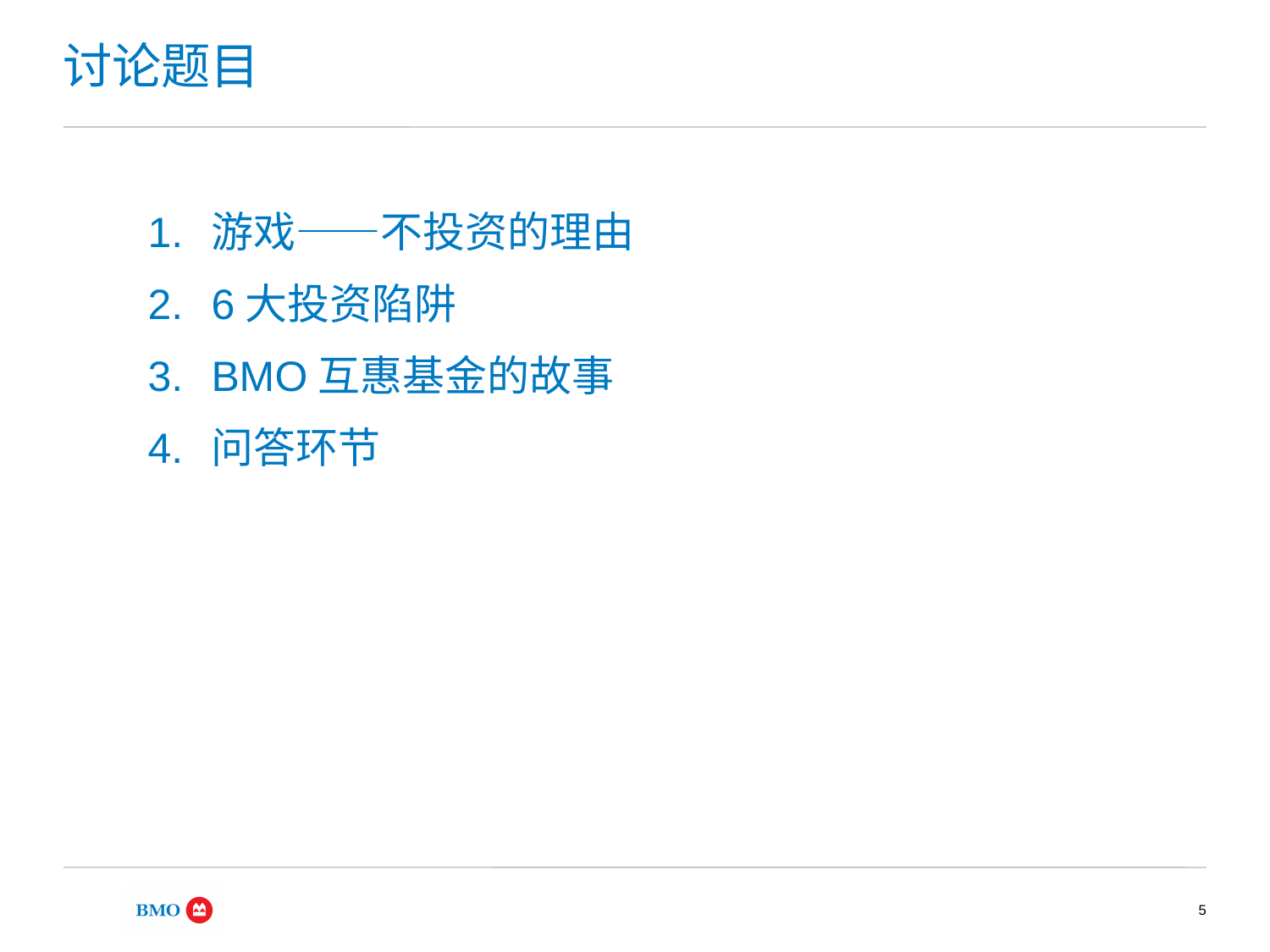

讨论题目
游戏——不投资的理由
6大投资陷阱
BMO互惠基金的故事
问答环节
#
5